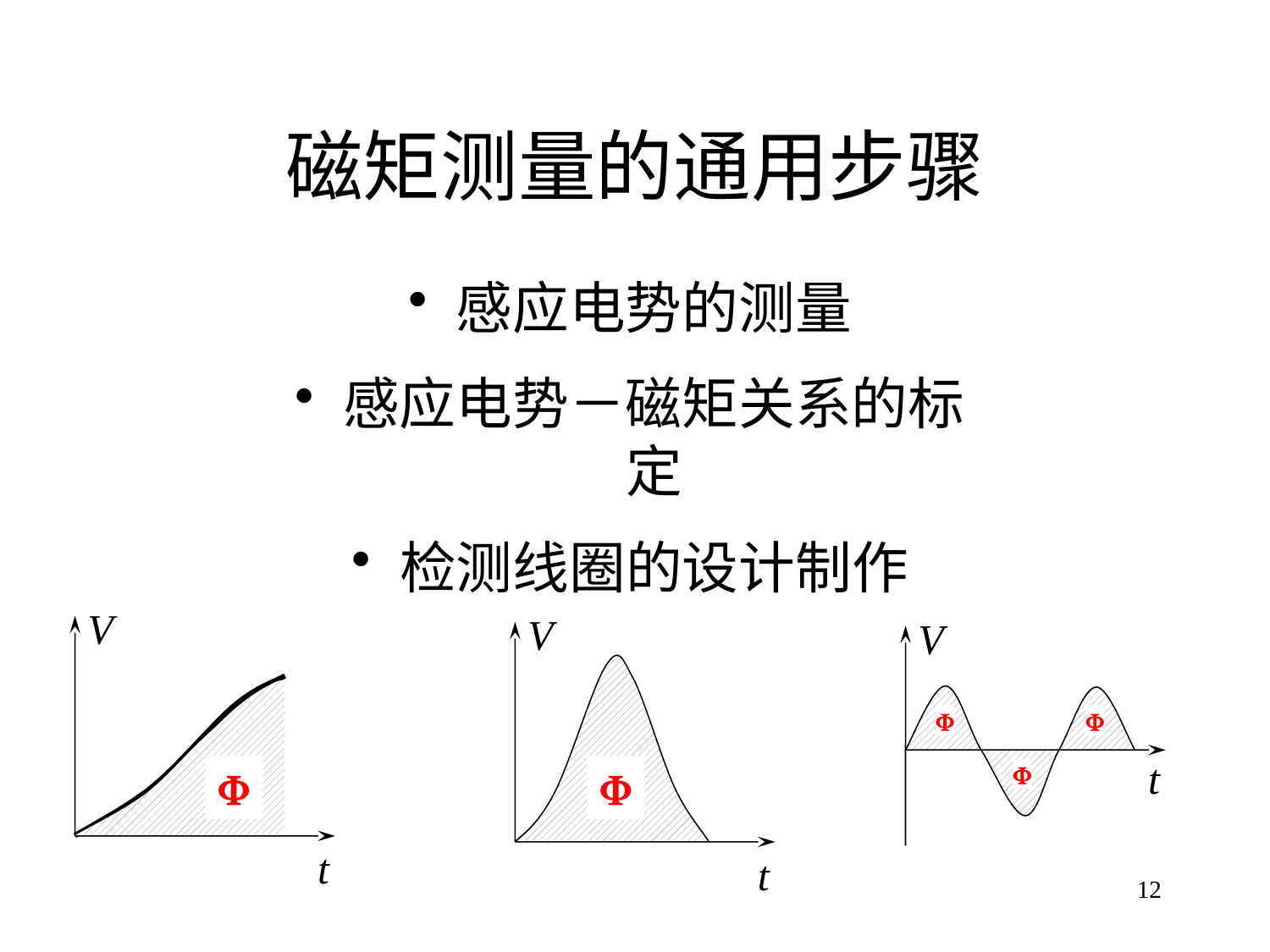

# 磁矩测量的通用步骤
感应电势的测量
感应电势－磁矩关系的标定
检测线圈的设计制作
V
V
V

Φ
Φ
t

Φ
Φ
Φ

t

t
12